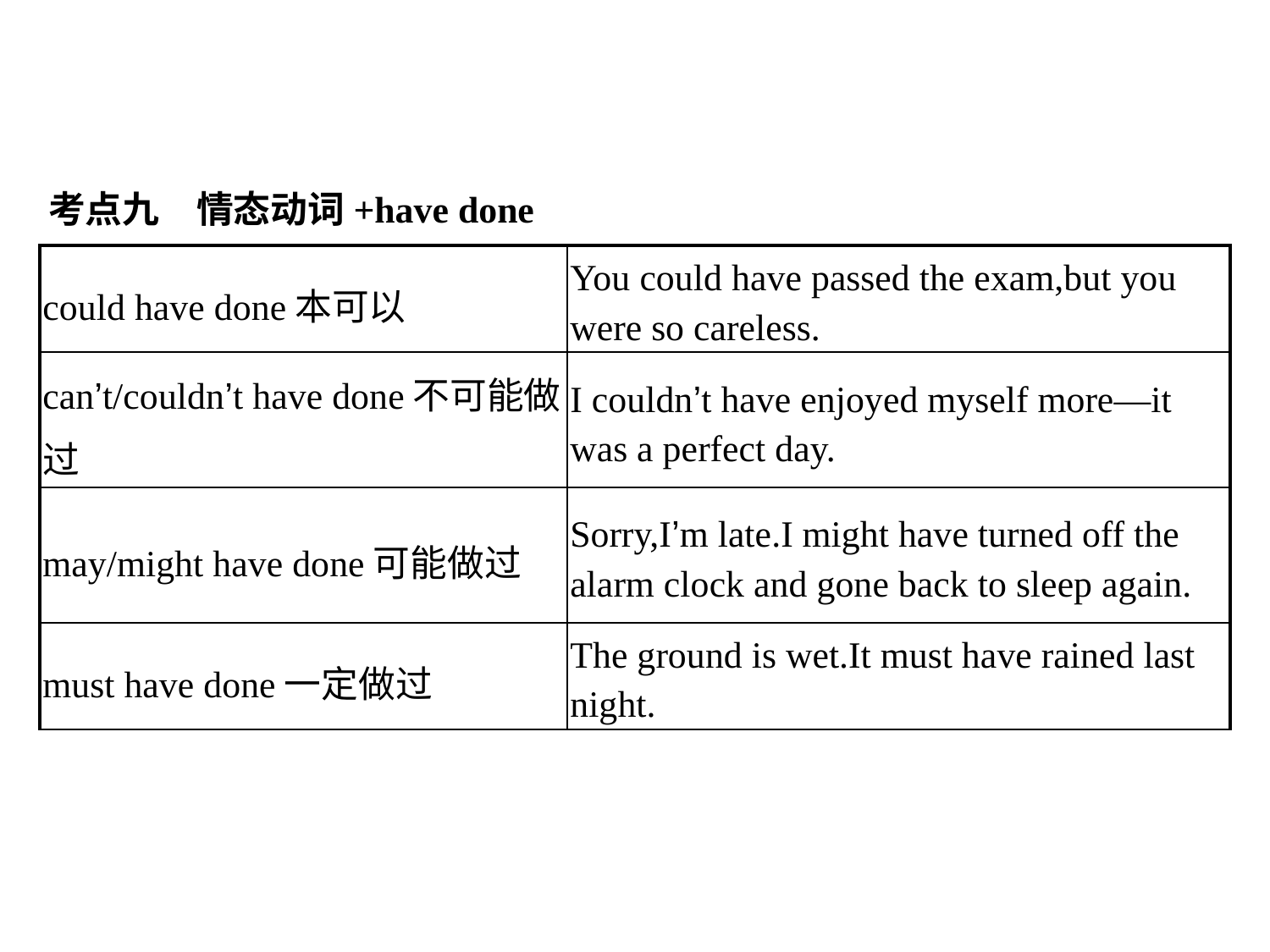

考点九　情态动词+have done
| could have done本可以 | You could have passed the exam,but you were so careless. |
| --- | --- |
| can’t/couldn’t have done不可能做过 | I couldn’t have enjoyed myself more—it was a perfect day. |
| may/might have done可能做过 | Sorry,I’m late.I might have turned off the alarm clock and gone back to sleep again. |
| must have done一定做过 | The ground is wet.It must have rained last night. |